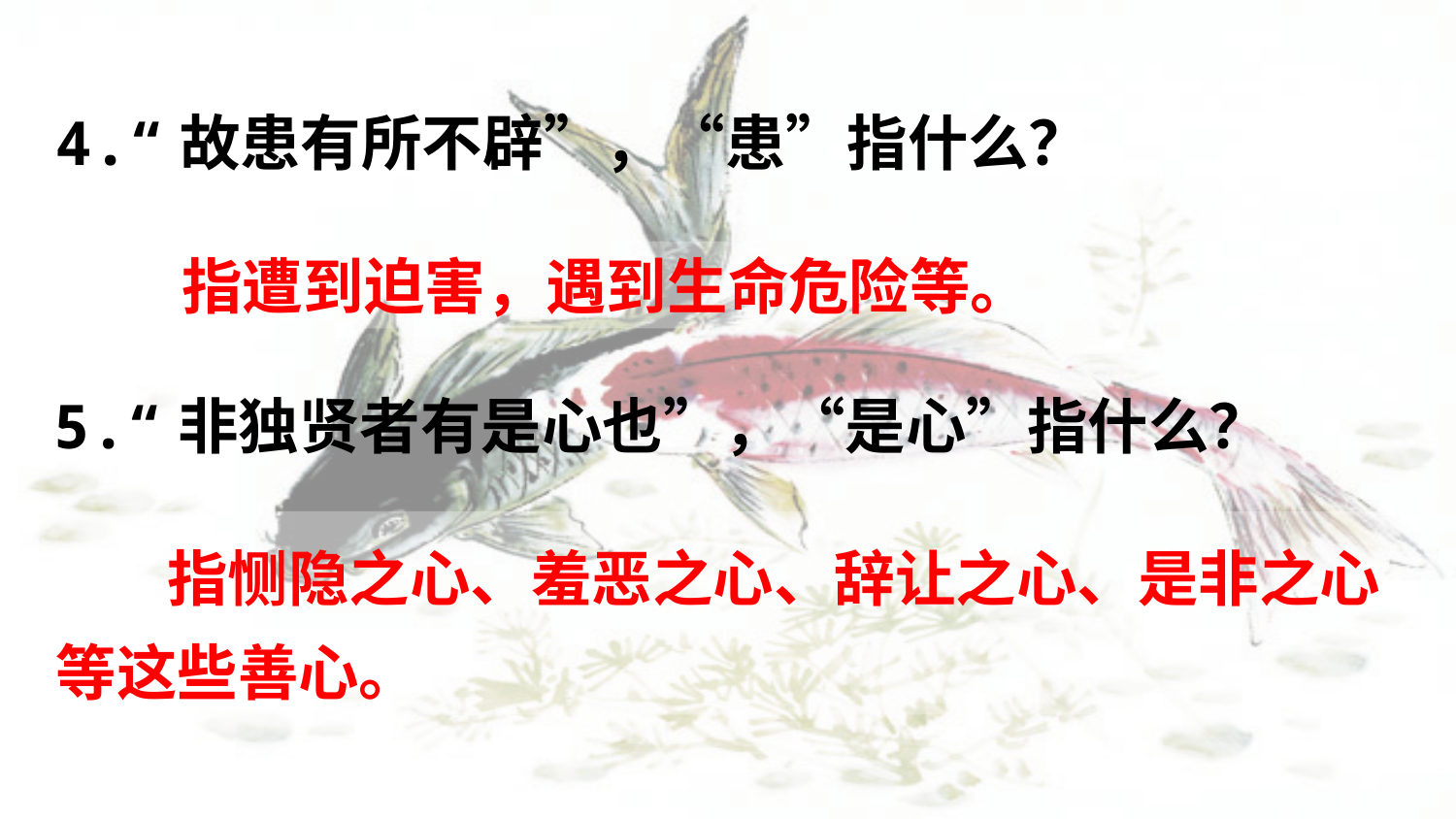

4.“故患有所不辟”，“患”指什么？
指遭到迫害，遇到生命危险等。
5.“非独贤者有是心也”，“是心”指什么？
       指恻隐之心、羞恶之心、辞让之心、是非之心等这些善心。